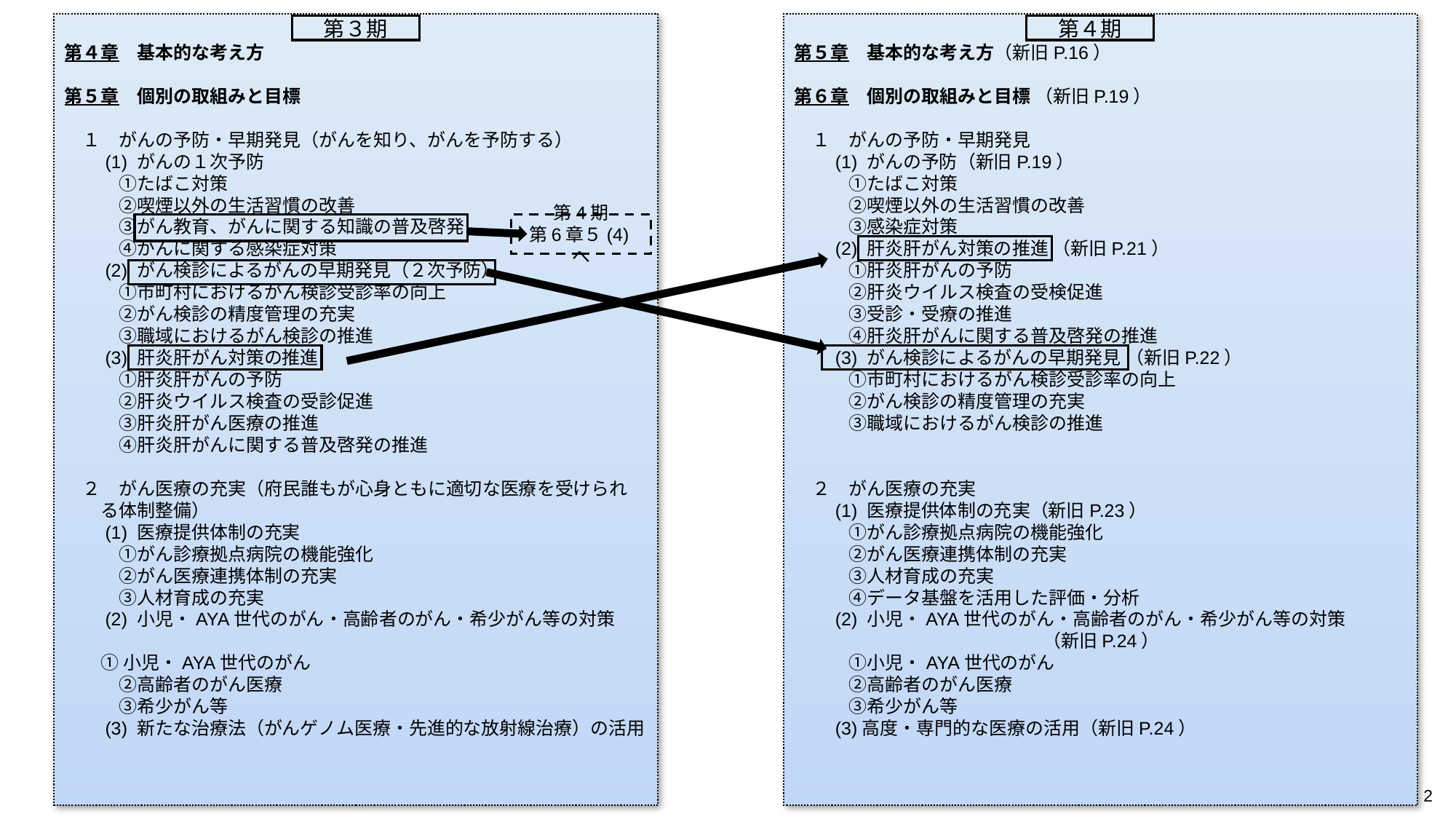

第４章　基本的な考え方

第５章　個別の取組みと目標

　１　がんの予防・早期発見（がんを知り、がんを予防する）
　　(1) がんの１次予防
　　　①たばこ対策
　　　②喫煙以外の生活習慣の改善
　　　③がん教育、がんに関する知識の普及啓発
　　　④がんに関する感染症対策
　　(2) がん検診によるがんの早期発見（２次予防）
　　　①市町村におけるがん検診受診率の向上
　　　②がん検診の精度管理の充実
　　　③職域におけるがん検診の推進
　　(3) 肝炎肝がん対策の推進
　　　①肝炎肝がんの予防
　　　②肝炎ウイルス検査の受診促進
　　　③肝炎肝がん医療の推進
　　　④肝炎肝がんに関する普及啓発の推進

　２　がん医療の充実（府民誰もが心身ともに適切な医療を受けられ
　　る体制整備）
　　(1) 医療提供体制の充実
　　　①がん診療拠点病院の機能強化
　　　②がん医療連携体制の充実
　　　③人材育成の充実
　　(2) 小児・AYA世代のがん・高齢者のがん・希少がん等の対策

         ①小児・AYA世代のがん
　　　②高齢者のがん医療
　　　③希少がん等
　　(3) 新たな治療法（がんゲノム医療・先進的な放射線治療）の活用

第５章　基本的な考え方（新旧P.16）

第６章　個別の取組みと目標 （新旧P.19）

　１　がんの予防・早期発見
　　(1) がんの予防（新旧P.19）
　　　①たばこ対策
　　　②喫煙以外の生活習慣の改善
　　　③感染症対策
　　(2) 肝炎肝がん対策の推進 （新旧P.21）
　　　①肝炎肝がんの予防
　　　②肝炎ウイルス検査の受検促進
　　　③受診・受療の推進
　　　④肝炎肝がんに関する普及啓発の推進
　　(3) がん検診によるがんの早期発見	 （新旧P.22）
　　　①市町村におけるがん検診受診率の向上
　　　②がん検診の精度管理の充実
　　　③職域におけるがん検診の推進

　２　がん医療の充実
　　(1) 医療提供体制の充実（新旧P.23）
　　　①がん診療拠点病院の機能強化
　　　②がん医療連携体制の充実
　　　③人材育成の充実
　　　④データ基盤を活用した評価・分析
　　(2) 小児・AYA世代のがん・高齢者のがん・希少がん等の対策
                                                             （新旧P.24）
　　　①小児・AYA世代のがん
　　　②高齢者のがん医療
　　　③希少がん等
　　(3)高度・専門的な医療の活用（新旧P.24）

第４期
第３期

第4期
第6章５(4)へ

2